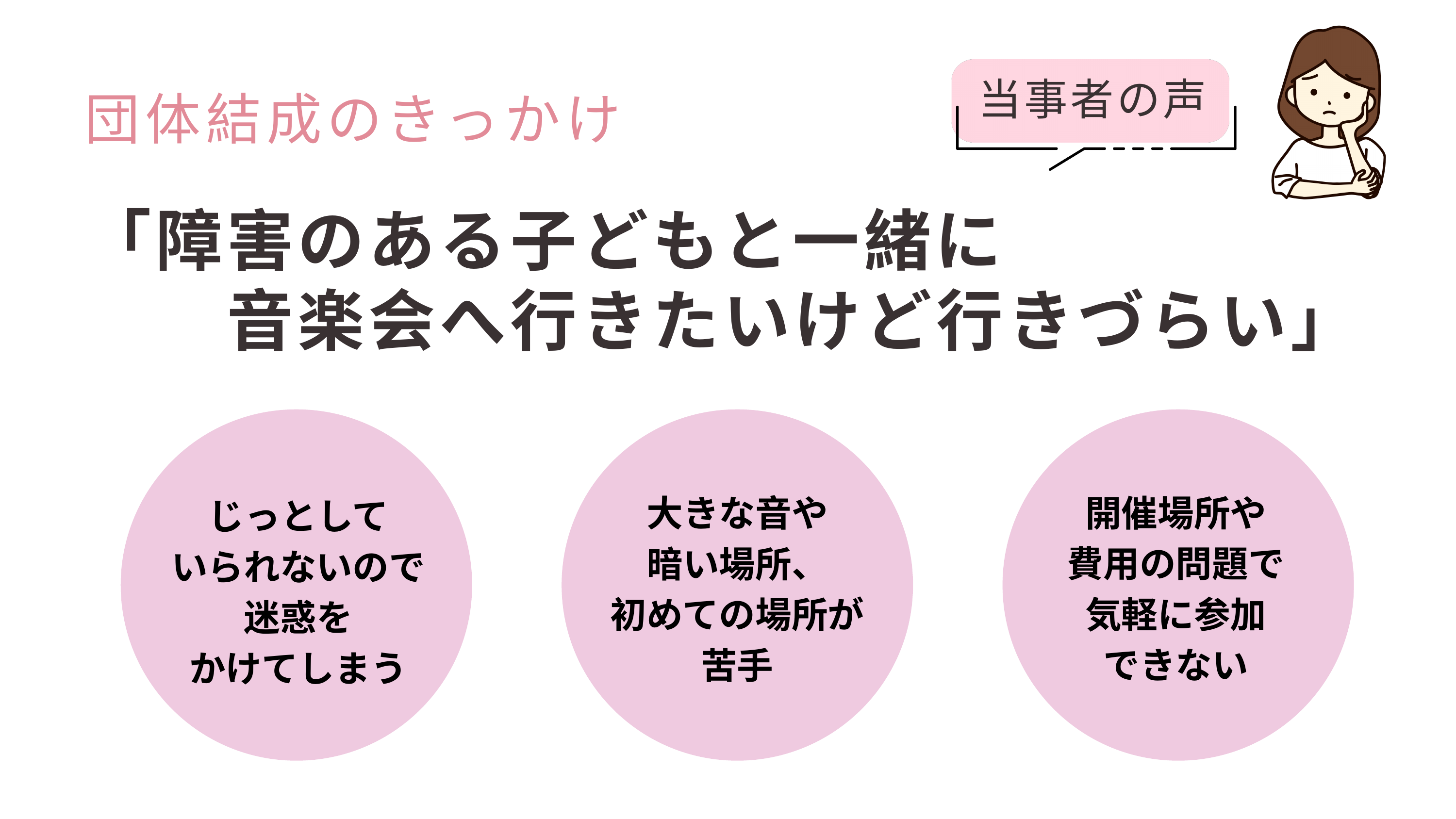

当事者の声
団体結成のきっかけ
「障害のある子どもと一緒に
　　音楽会へ行きたいけど行きづらい」

開催場所や
費用の問題で
気軽に参加
できない
大きな音や
暗い場所、
初めての場所が
苦手
じっとして
いられないので
迷惑を
かけてしまう